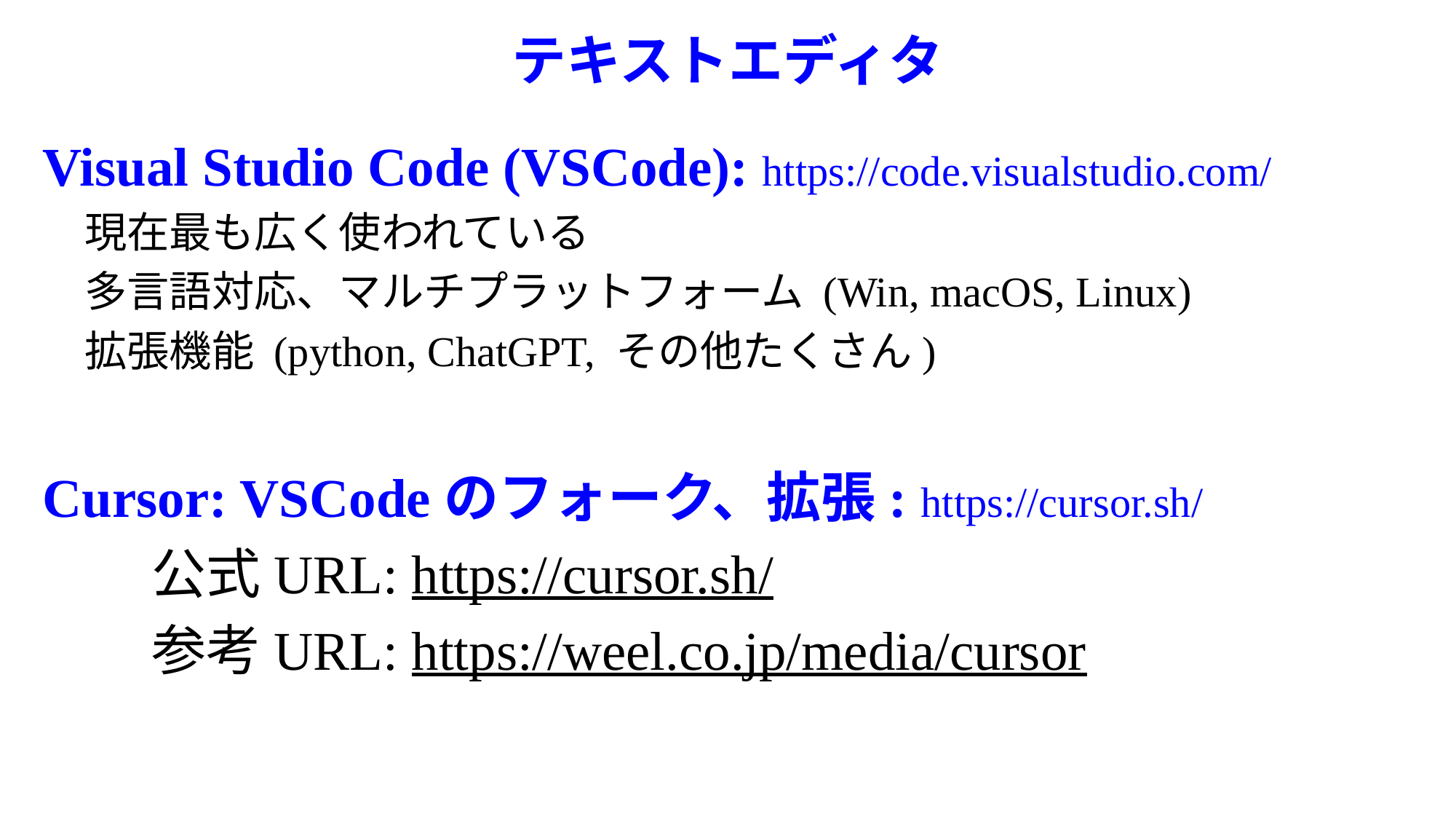

# テキストエディタ
Visual Studio Code (VSCode): https://code.visualstudio.com/
　現在最も広く使われている
　多言語対応、マルチプラットフォーム (Win, macOS, Linux)
　拡張機能 (python, ChatGPT, その他たくさん)

Cursor: VSCodeのフォーク、拡張: https://cursor.sh/
　　公式URL: https://cursor.sh/
　　参考URL: https://weel.co.jp/media/cursor